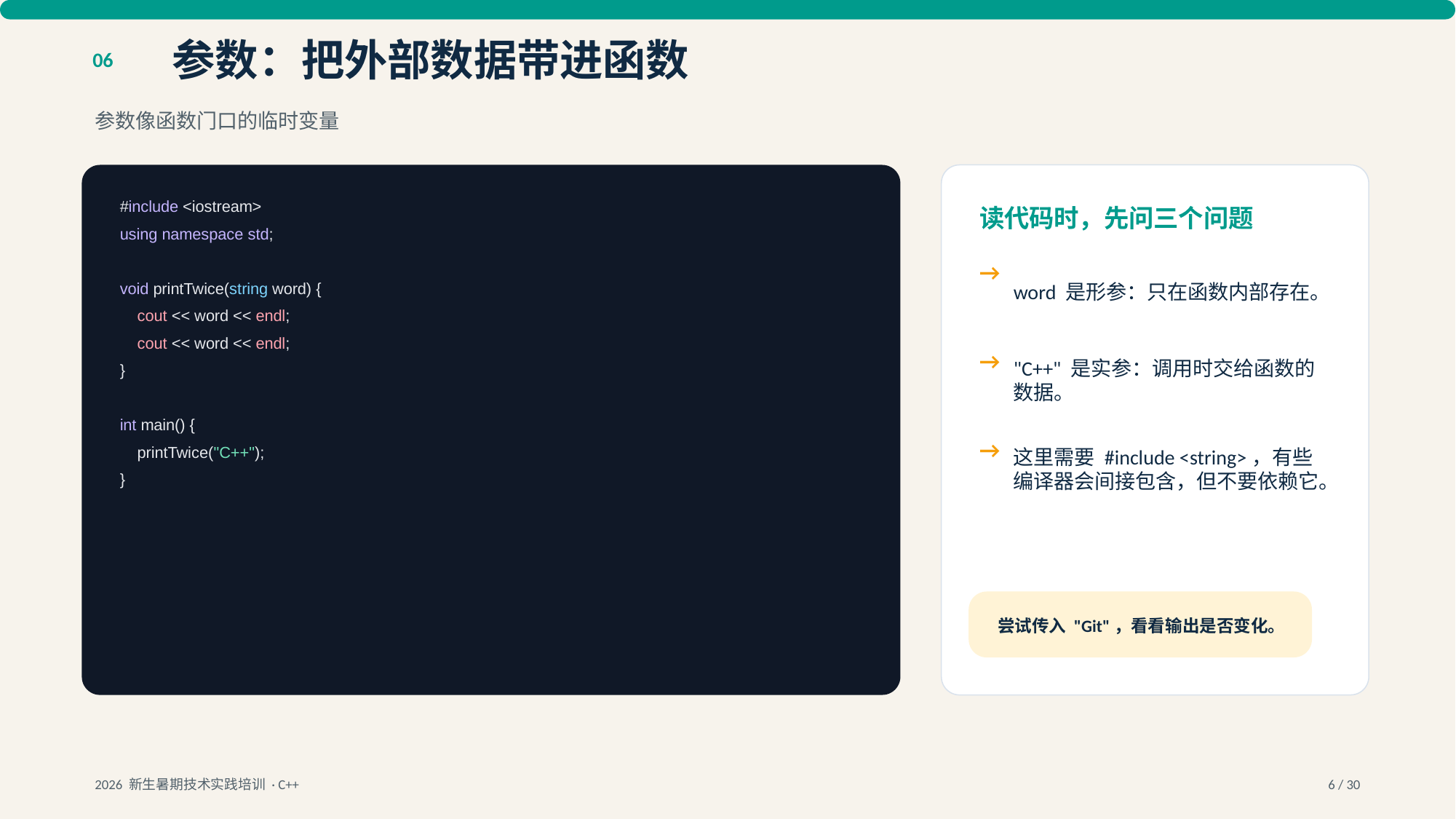

参数：把外部数据带进函数
06
参数像函数门口的临时变量

#include <iostream>
读代码时，先问三个问题
using namespace std;

→
word 是形参：只在函数内部存在。
void printTwice(string word) {
    cout << word << endl;
    cout << word << endl;
→
"C++" 是实参：调用时交给函数的数据。
}

int main() {
→
这里需要 #include <string>，有些编译器会间接包含，但不要依赖它。
    printTwice("C++");
}

尝试传入 "Git"，看看输出是否变化。
2026 新生暑期技术实践培训 · C++
6 / 30